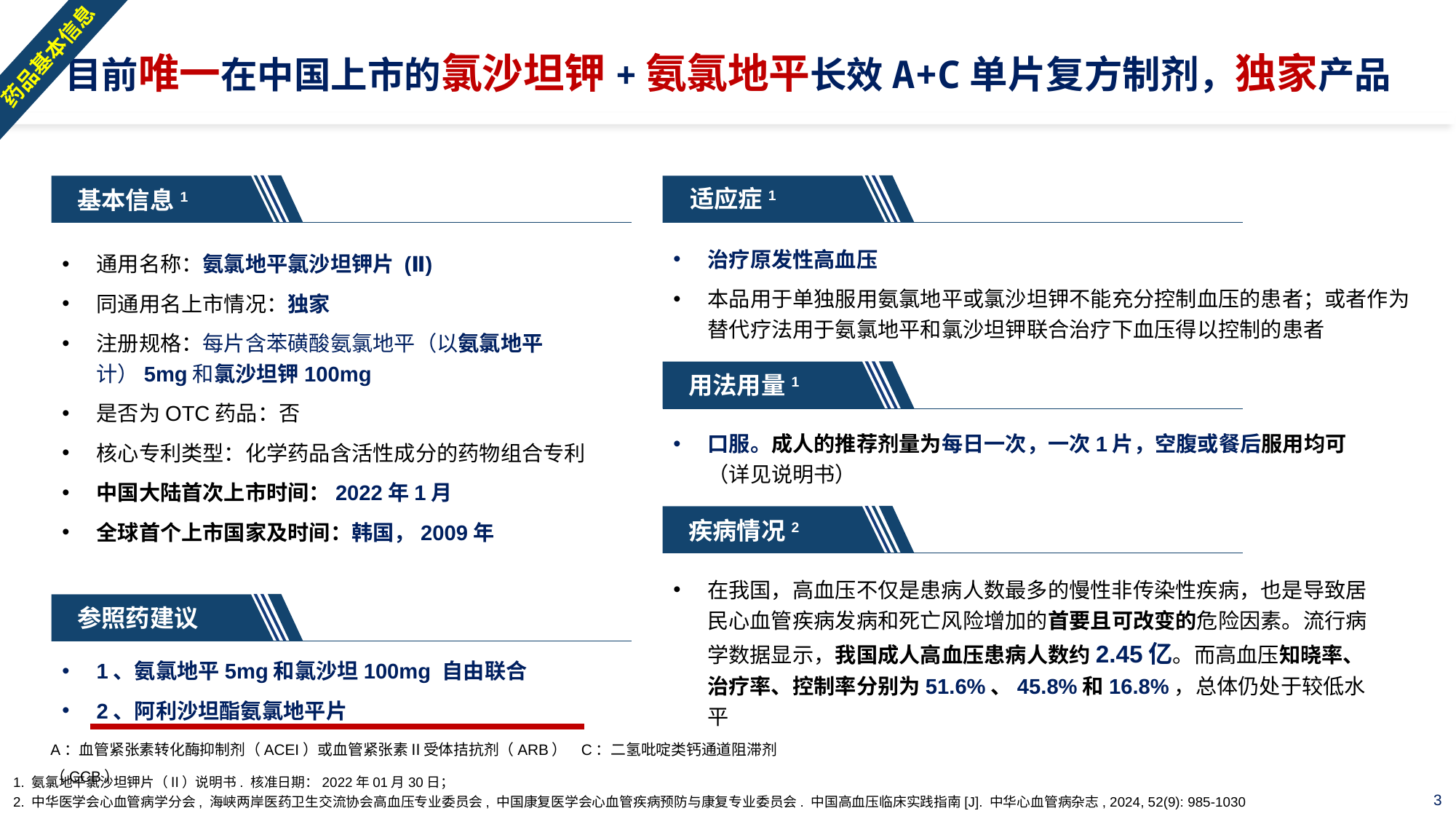

药品基本信息
# 目前唯一在中国上市的氯沙坦钾+氨氯地平长效A+C单片复方制剂，独家产品

基本信息1

适应症1
治疗原发性高血压
本品用于单独服用氨氯地平或氯沙坦钾不能充分控制血压的患者；或者作为替代疗法用于氨氯地平和氯沙坦钾联合治疗下血压得以控制的患者
通用名称：氨氯地平氯沙坦钾片 (Ⅱ)
同通用名上市情况：独家
注册规格：每片含苯磺酸氨氯地平（以氨氯地平计）5mg和氯沙坦钾100mg
是否为OTC药品：否
核心专利类型：化学药品含活性成分的药物组合专利
中国大陆首次上市时间：2022年1月
全球首个上市国家及时间：韩国，2009年

用法用量1
口服。成人的推荐剂量为每日一次，一次1片，空腹或餐后服用均可（详见说明书）

疾病情况2
在我国，高血压不仅是患病人数最多的慢性非传染性疾病，也是导致居民心血管疾病发病和死亡风险增加的首要且可改变的危险因素。流行病学数据显示，我国成人高血压患病人数约2.45亿。而高血压知晓率、治疗率、控制率分别为51.6%、45.8%和16.8%，总体仍处于较低水平

参照药建议
1、氨氯地平5mg和氯沙坦100mg 自由联合
2、阿利沙坦酯氨氯地平片
A：血管紧张素转化酶抑制剂（ACEI）或血管紧张素Ⅱ受体拮抗剂（ARB）   C：二氢吡啶类钙通道阻滞剂（CCB）
1. 氨氯地平氯沙坦钾片（Ⅱ）说明书. 核准日期：2022年01月30日；
2. 中华医学会心血管病学分会, 海峡两岸医药卫生交流协会高血压专业委员会, 中国康复医学会心血管疾病预防与康复专业委员会. 中国高血压临床实践指南[J]. 中华心血管病杂志, 2024, 52(9): 985-1030
3